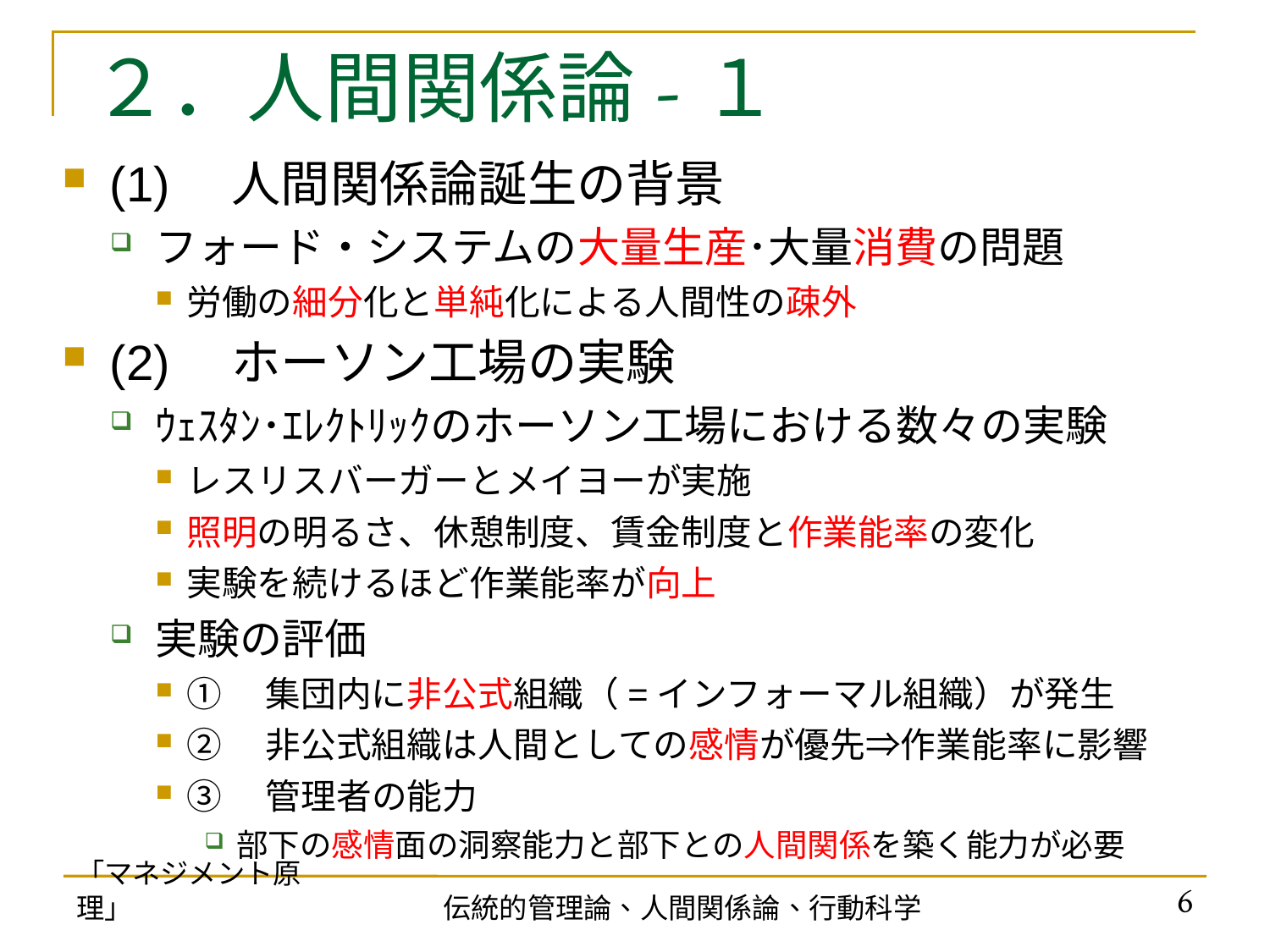

# ２．人間関係論-１
(1)　人間関係論誕生の背景
フォード・システムの大量生産･大量消費の問題
労働の細分化と単純化による人間性の疎外
(2)　ホーソン工場の実験
ｳｪｽﾀﾝ･ｴﾚｸﾄﾘｯｸのホーソン工場における数々の実験
レスリスバーガーとメイヨーが実施
照明の明るさ、休憩制度、賃金制度と作業能率の変化
実験を続けるほど作業能率が向上
実験の評価
①　集団内に非公式組織（=インフォーマル組織）が発生
②　非公式組織は人間としての感情が優先⇒作業能率に影響
③　管理者の能力
部下の感情面の洞察能力と部下との人間関係を築く能力が必要
「マネジメント原理」
6
伝統的管理論、人間関係論、行動科学